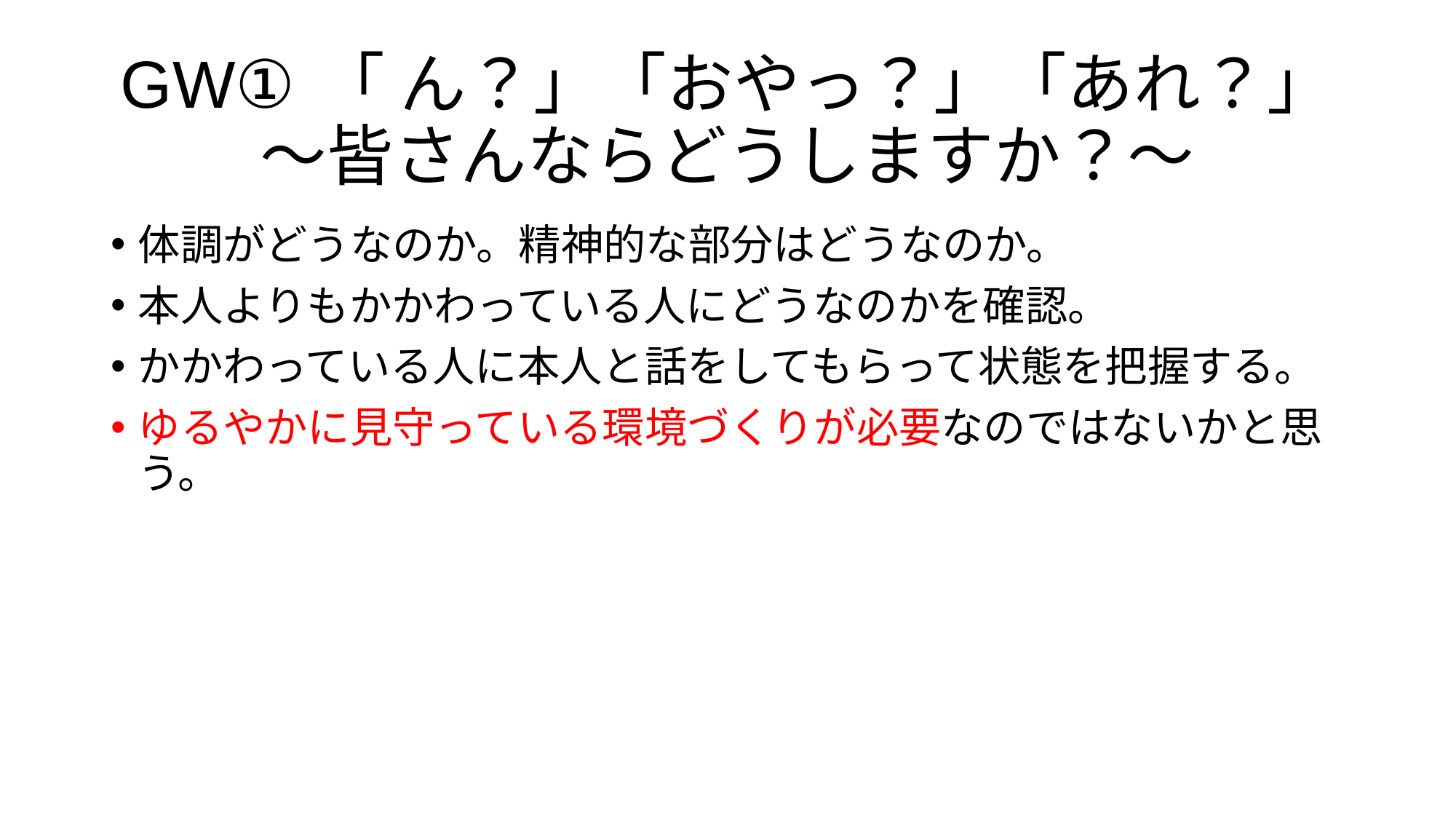

# GW①「 ん？」「おやっ？」「あれ？」 ～皆さんならどうしますか？～
体調がどうなのか。精神的な部分はどうなのか。
本人よりもかかわっている人にどうなのかを確認。
かかわっている人に本人と話をしてもらって状態を把握する。
ゆるやかに見守っている環境づくりが必要なのではないかと思う。